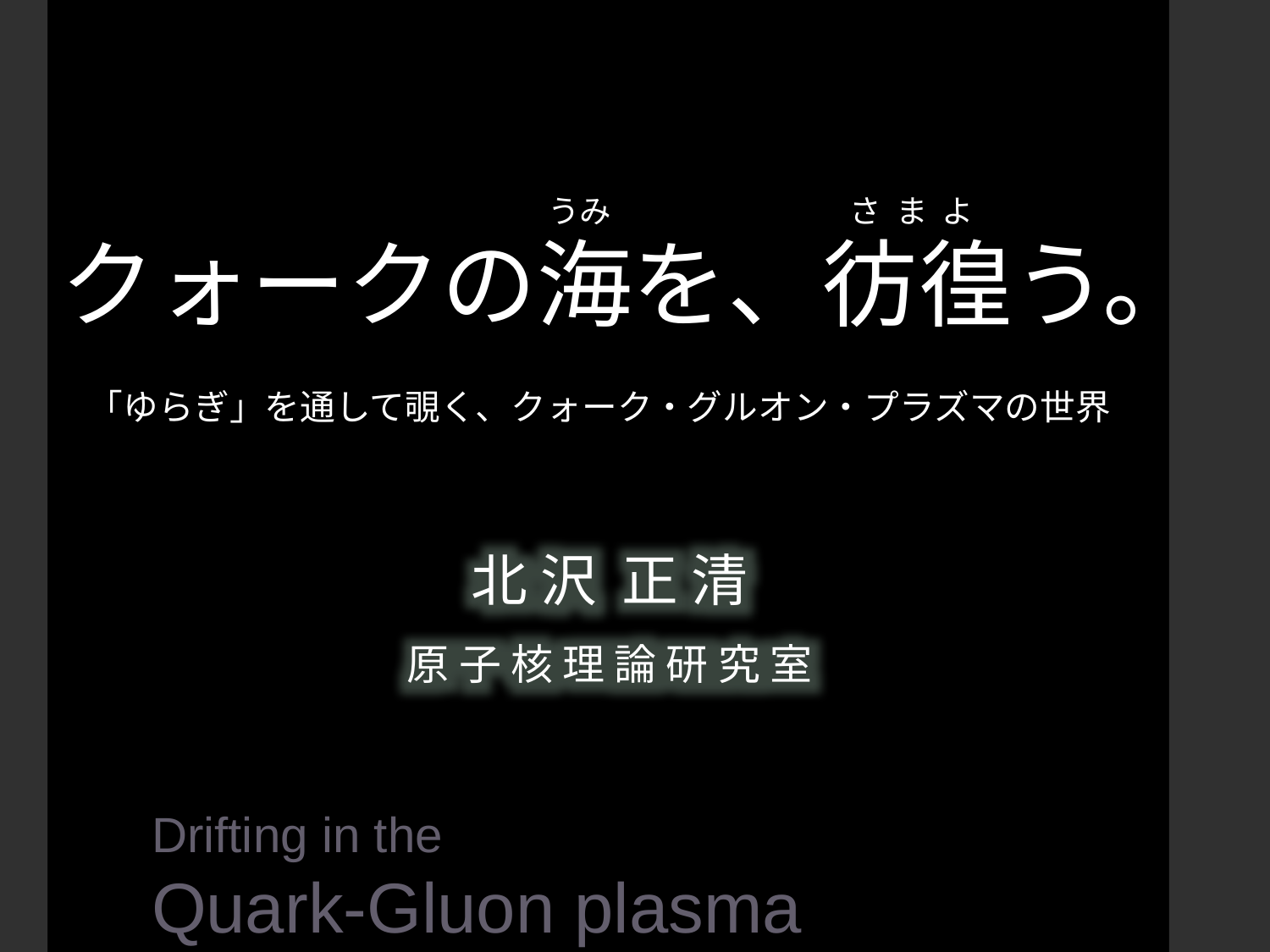

うみ
さ  ま  よ
クォークの海を、彷徨う。
「ゆらぎ」を通して覗く、クォーク・グルオン・プラズマの世界
北 沢  正 清
原 子 核 理 論 研 究 室
Drifting in the
Quark-Gluon plasma